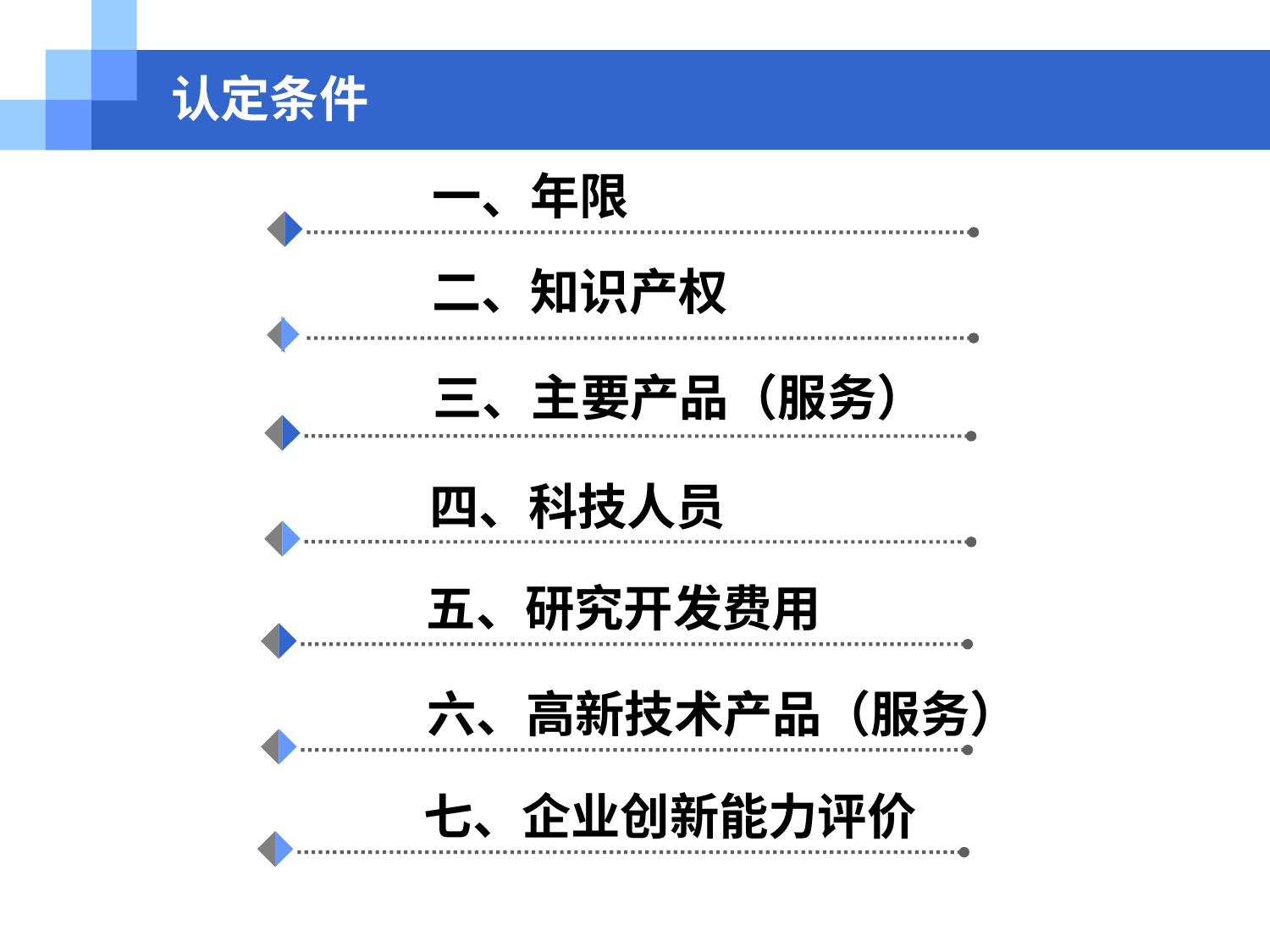

# 认定条件
一、年限

二、知识产权

三、主要产品（服务）

四、科技人员

五、研究开发费用

六、高新技术产品（服务）

七、企业创新能力评价